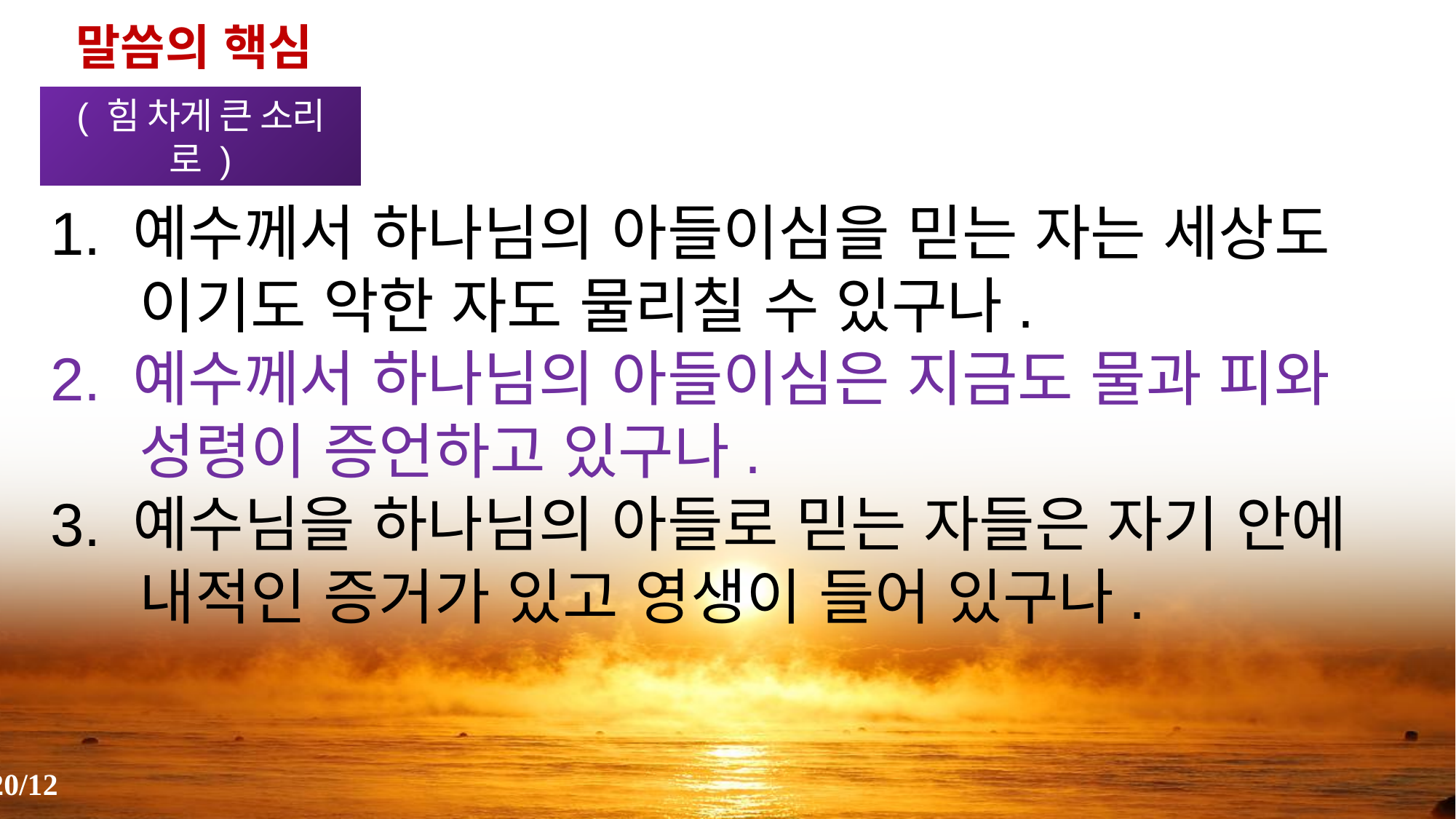

말씀의 핵심(1)

( 힘 차게 큰 소리로 )
1. 예수께서 하나님의 아들이심을 믿는 자는 세상도 이기도 악한 자도 물리칠 수 있구나.
2. 예수께서 하나님의 아들이심은 지금도 물과 피와 성령이 증언하고 있구나.
3. 예수님을 하나님의 아들로 믿는 자들은 자기 안에 내적인 증거가 있고 영생이 들어 있구나.